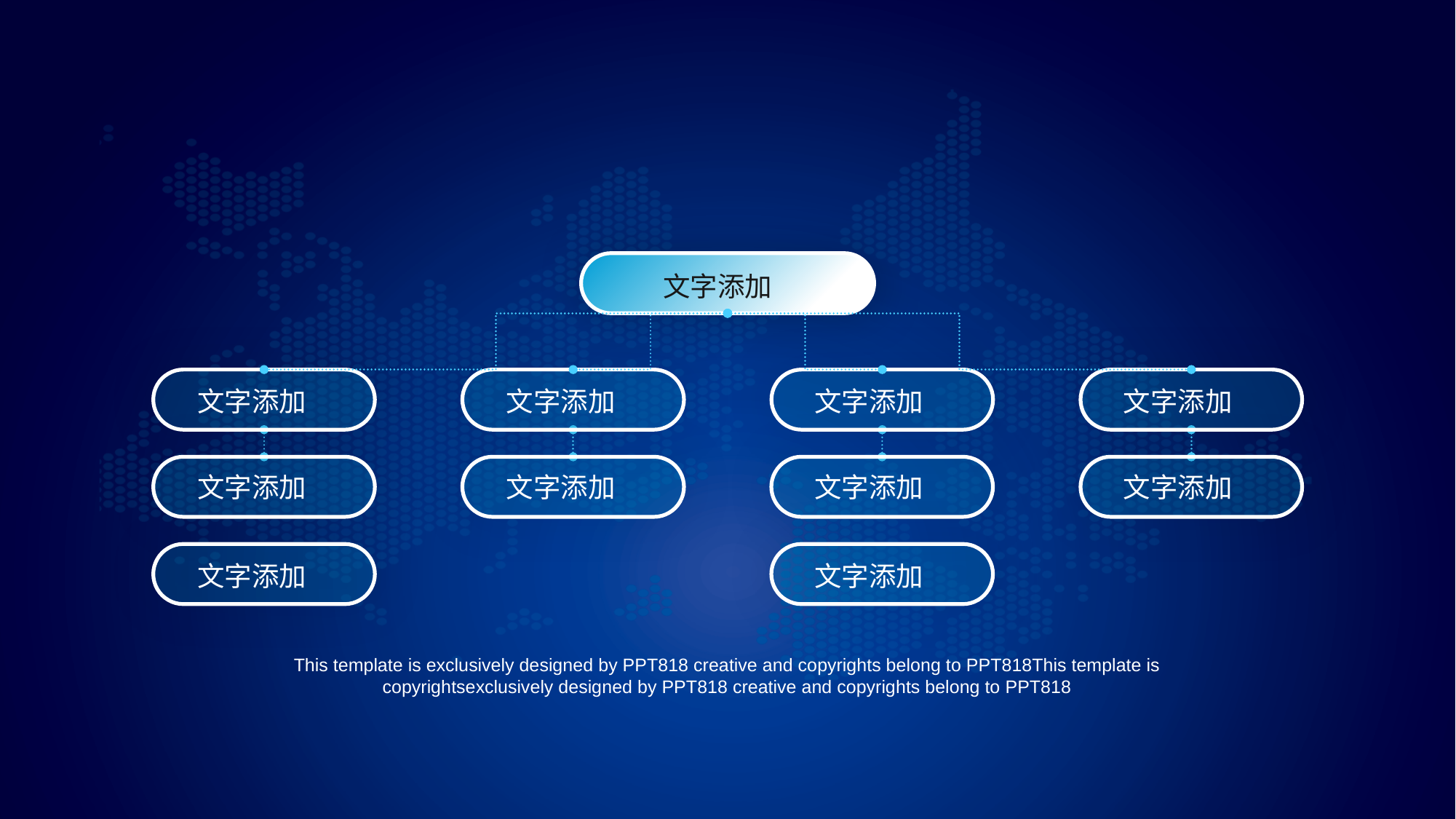

文字添加

文字添加
文字添加
文字添加
文字添加

文字添加
文字添加
文字添加
文字添加

文字添加
文字添加
This template is exclusively designed by PPT818 creative and copyrights belong to PPT818This template is copyrightsexclusively designed by PPT818 creative and copyrights belong to PPT818